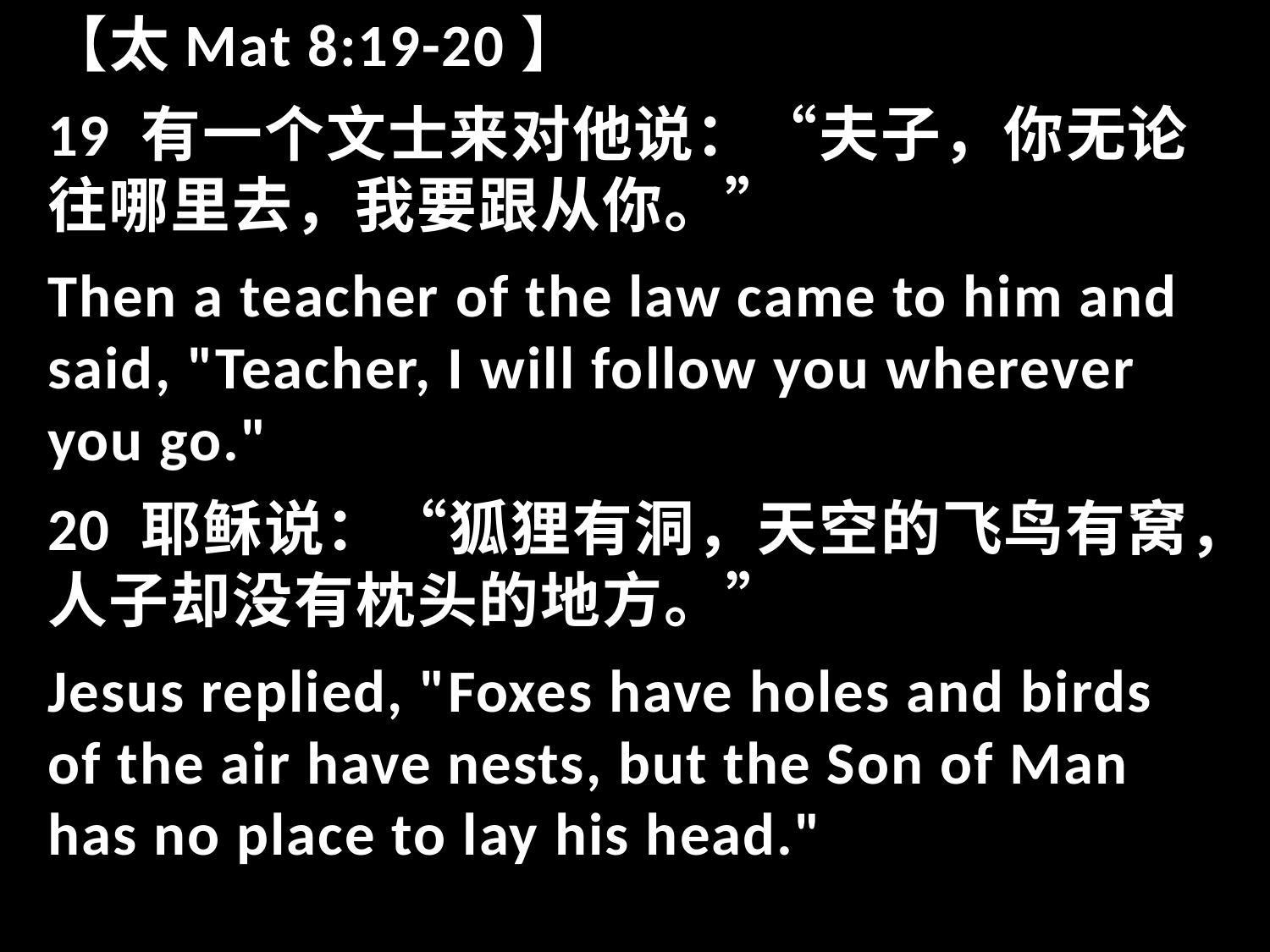

【太Mat 8:19-20】
19 有一个文士来对他说：“夫子，你无论往哪里去，我要跟从你。”
Then a teacher of the law came to him and said, "Teacher, I will follow you wherever you go."
20 耶稣说：“狐狸有洞，天空的飞鸟有窝，人子却没有枕头的地方。”
Jesus replied, "Foxes have holes and birds of the air have nests, but the Son of Man has no place to lay his head."